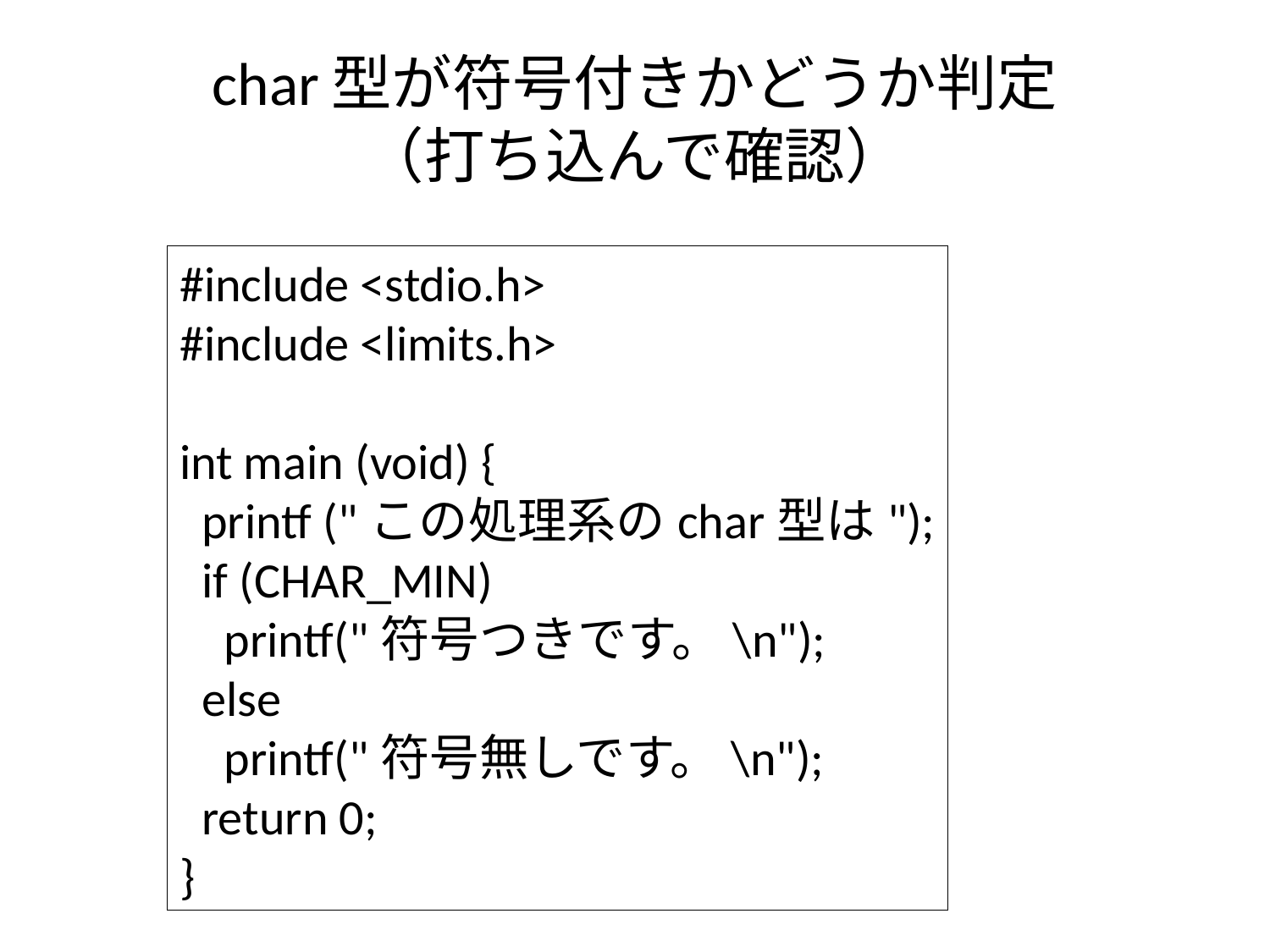

# char型が符号付きかどうか判定 （打ち込んで確認）
#include <stdio.h>
#include <limits.h>

int main (void) {
  printf ("この処理系のchar型は");
  if (CHAR_MIN)
    printf("符号つきです。\n");
  else
    printf("符号無しです。\n");
  return 0;
}